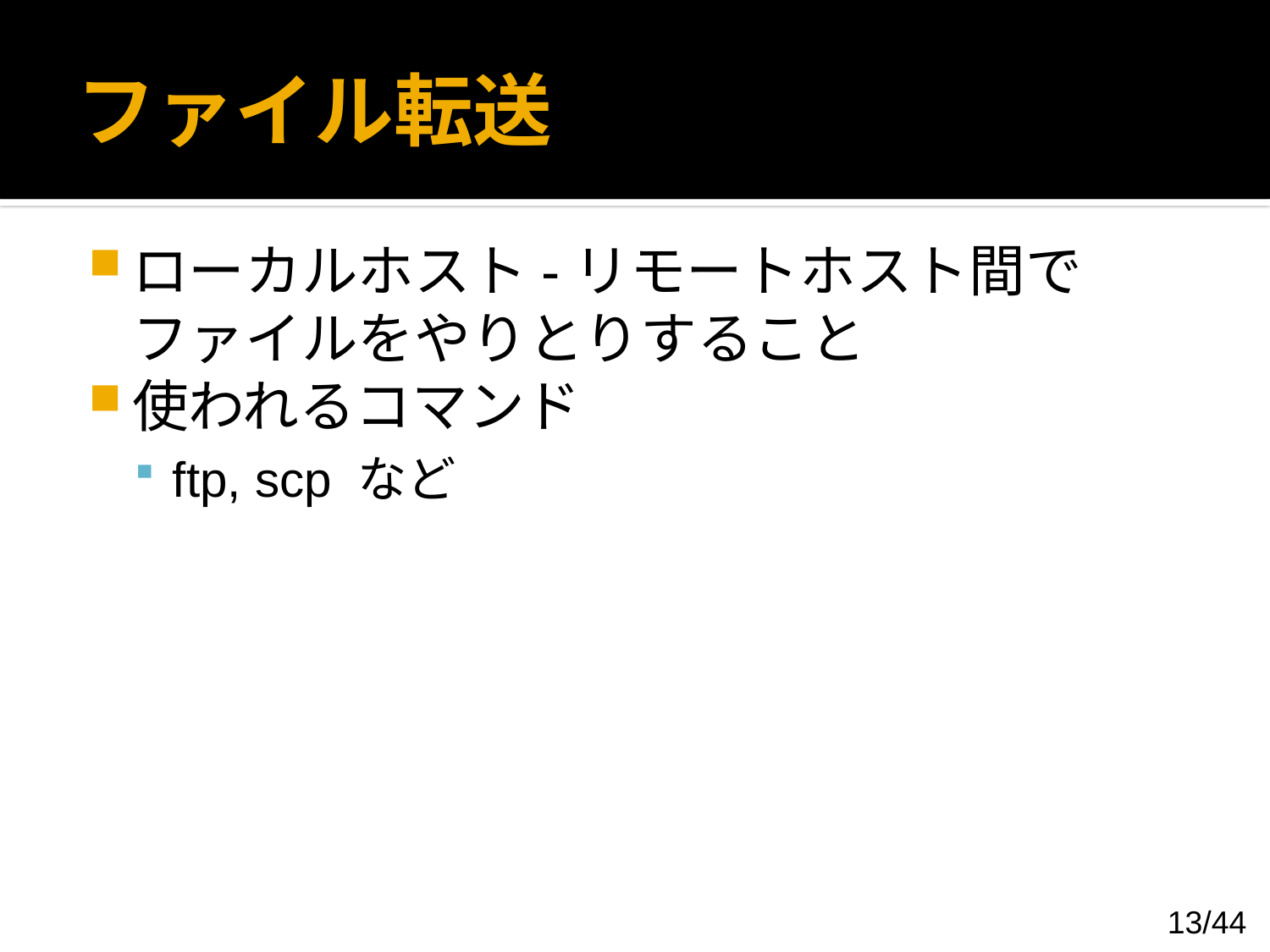

# ファイル転送
ローカルホスト-リモートホスト間でファイルをやりとりすること
使われるコマンド
ftp, scp など